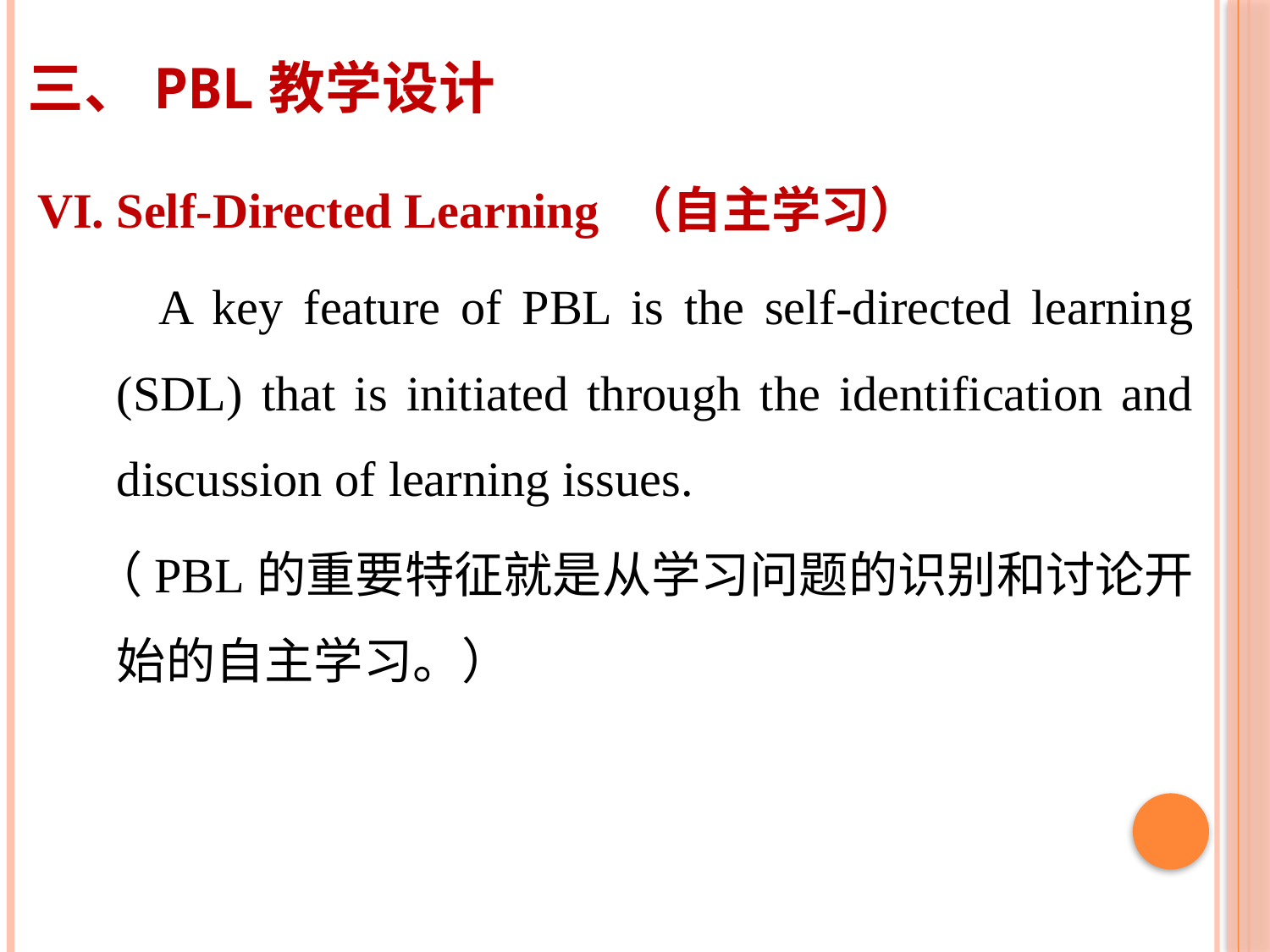

# 三、PBL教学设计
VI. Self-Directed Learning （自主学习）
      A key feature of PBL is the self-directed learning (SDL) that is initiated through the identification and discussion of learning issues.
    （PBL的重要特征就是从学习问题的识别和讨论开始的自主学习。）